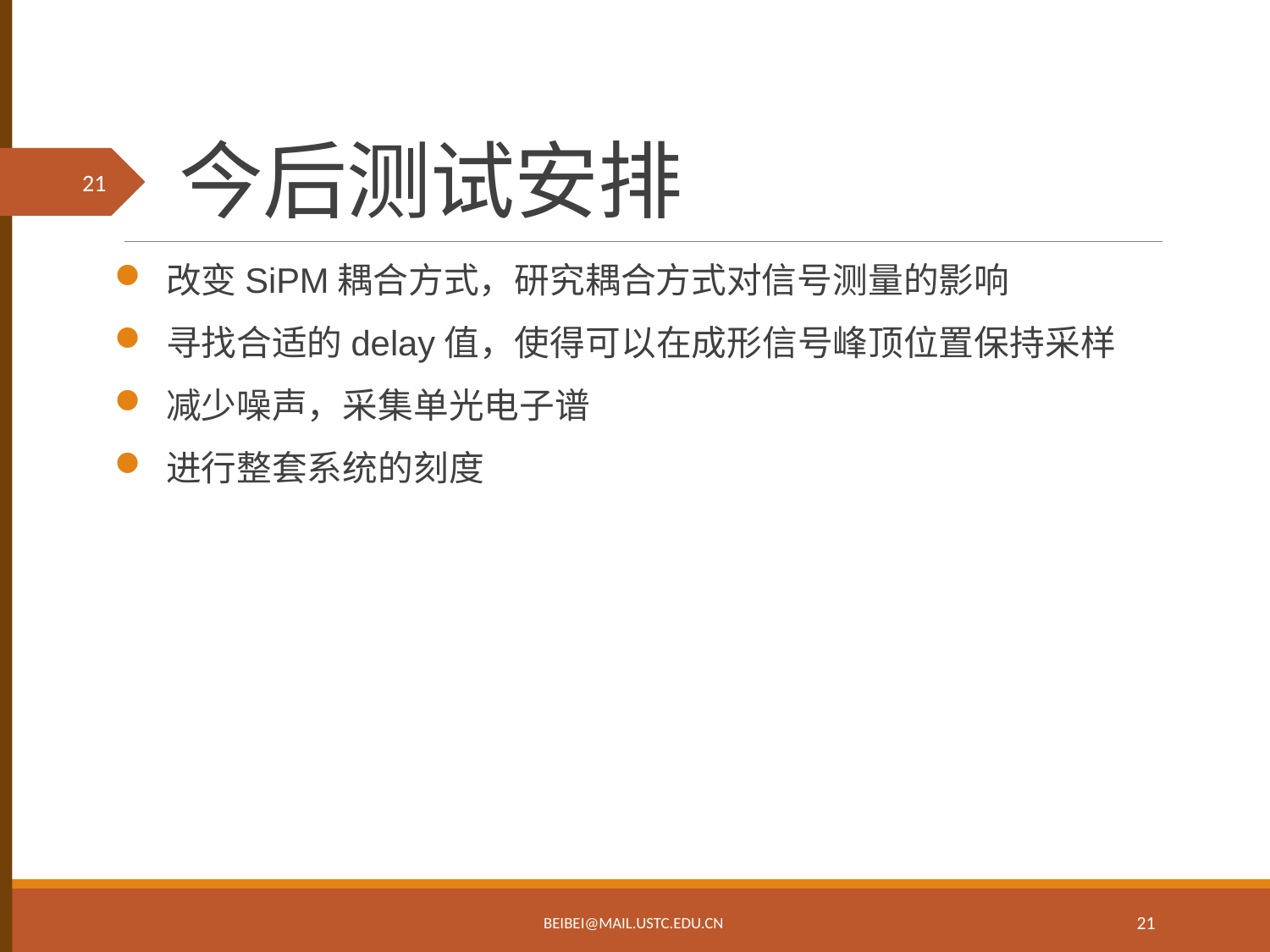

# 今后测试安排
 改变SiPM耦合方式，研究耦合方式对信号测量的影响
 寻找合适的delay值，使得可以在成形信号峰顶位置保持采样
 减少噪声，采集单光电子谱
 进行整套系统的刻度

BEIBEI@MAIL.USTC.EDU.CN
21